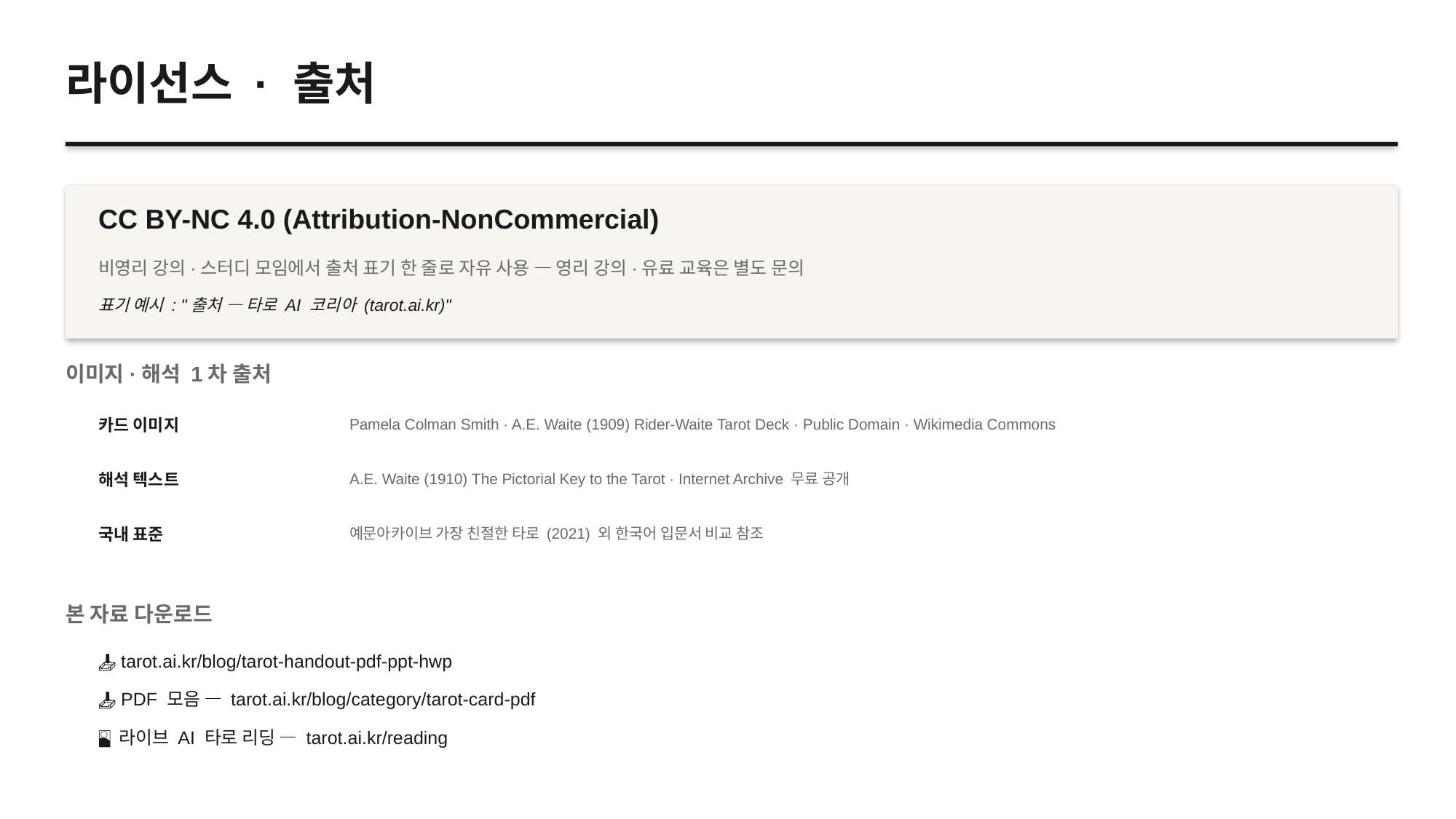

라이선스 · 출처

CC BY-NC 4.0 (Attribution-NonCommercial)
비영리 강의·스터디 모임에서 출처 표기 한 줄로 자유 사용 — 영리 강의·유료 교육은 별도 문의
표기 예시 : "출처 — 타로 AI 코리아 (tarot.ai.kr)"
이미지·해석 1차 출처
카드 이미지
Pamela Colman Smith · A.E. Waite (1909) Rider-Waite Tarot Deck · Public Domain · Wikimedia Commons
해석 텍스트
A.E. Waite (1910) The Pictorial Key to the Tarot · Internet Archive 무료 공개
국내 표준
예문아카이브 가장 친절한 타로 (2021) 외 한국어 입문서 비교 참조
본 자료 다운로드
📥 tarot.ai.kr/blog/tarot-handout-pdf-ppt-hwp
📥 PDF 모음 — tarot.ai.kr/blog/category/tarot-card-pdf
🎴 라이브 AI 타로 리딩 — tarot.ai.kr/reading